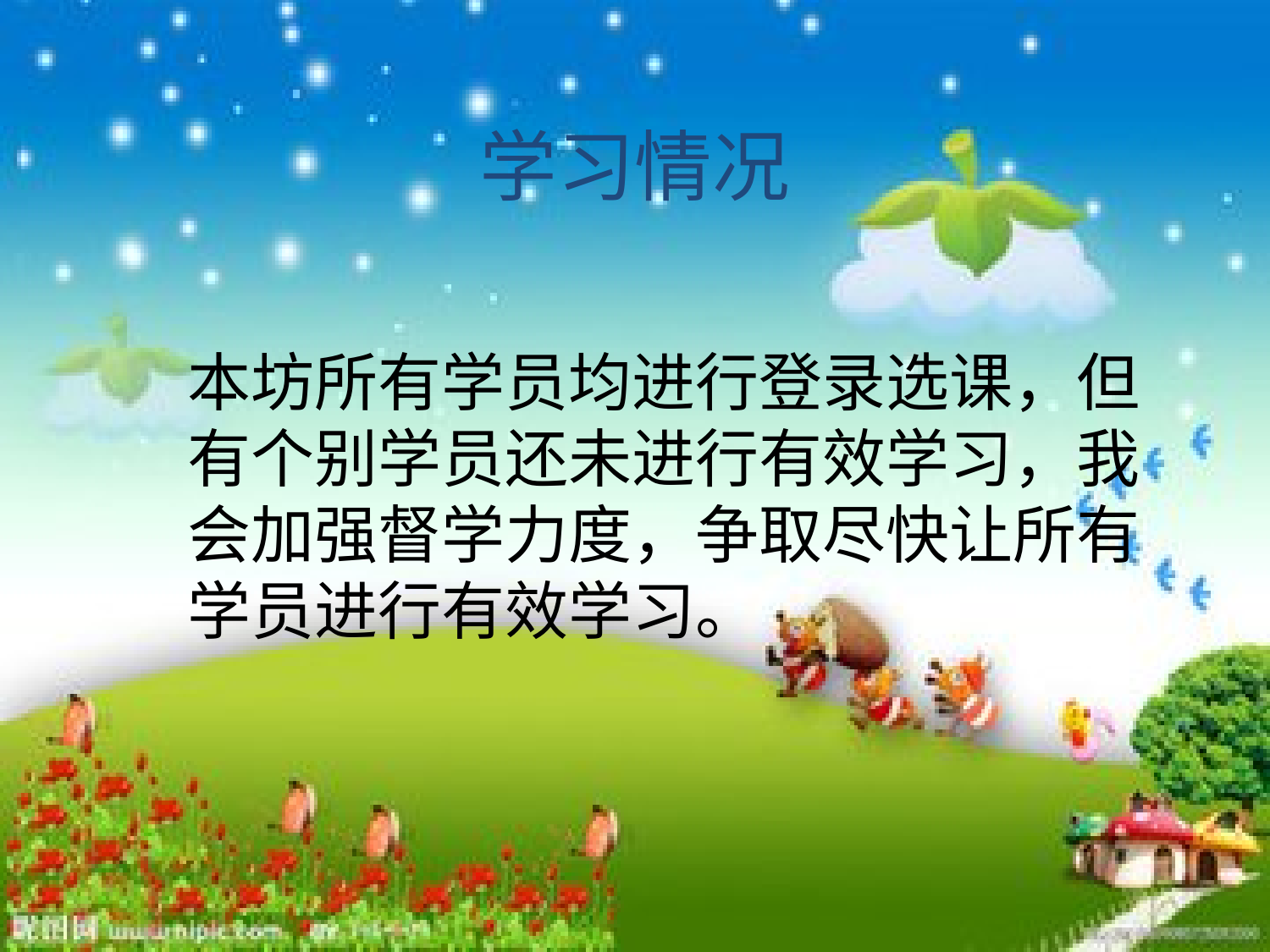

学习情况
本坊所有学员均进行登录选课，但有个别学员还未进行有效学习，我会加强督学力度，争取尽快让所有学员进行有效学习。